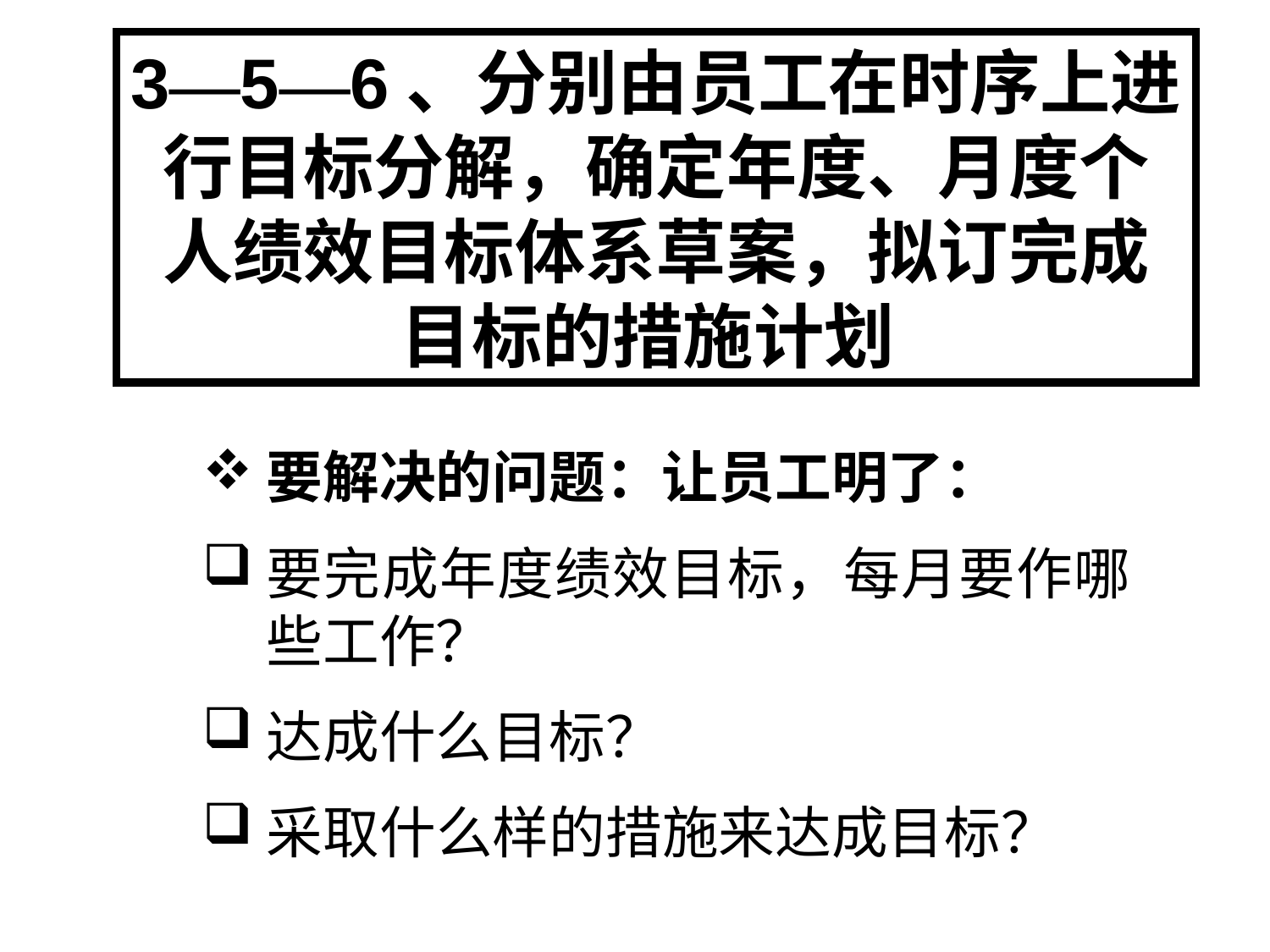

3—5—6、分别由员工在时序上进行目标分解，确定年度、月度个人绩效目标体系草案，拟订完成目标的措施计划
要解决的问题：让员工明了：
要完成年度绩效目标，每月要作哪些工作？
达成什么目标？
采取什么样的措施来达成目标？